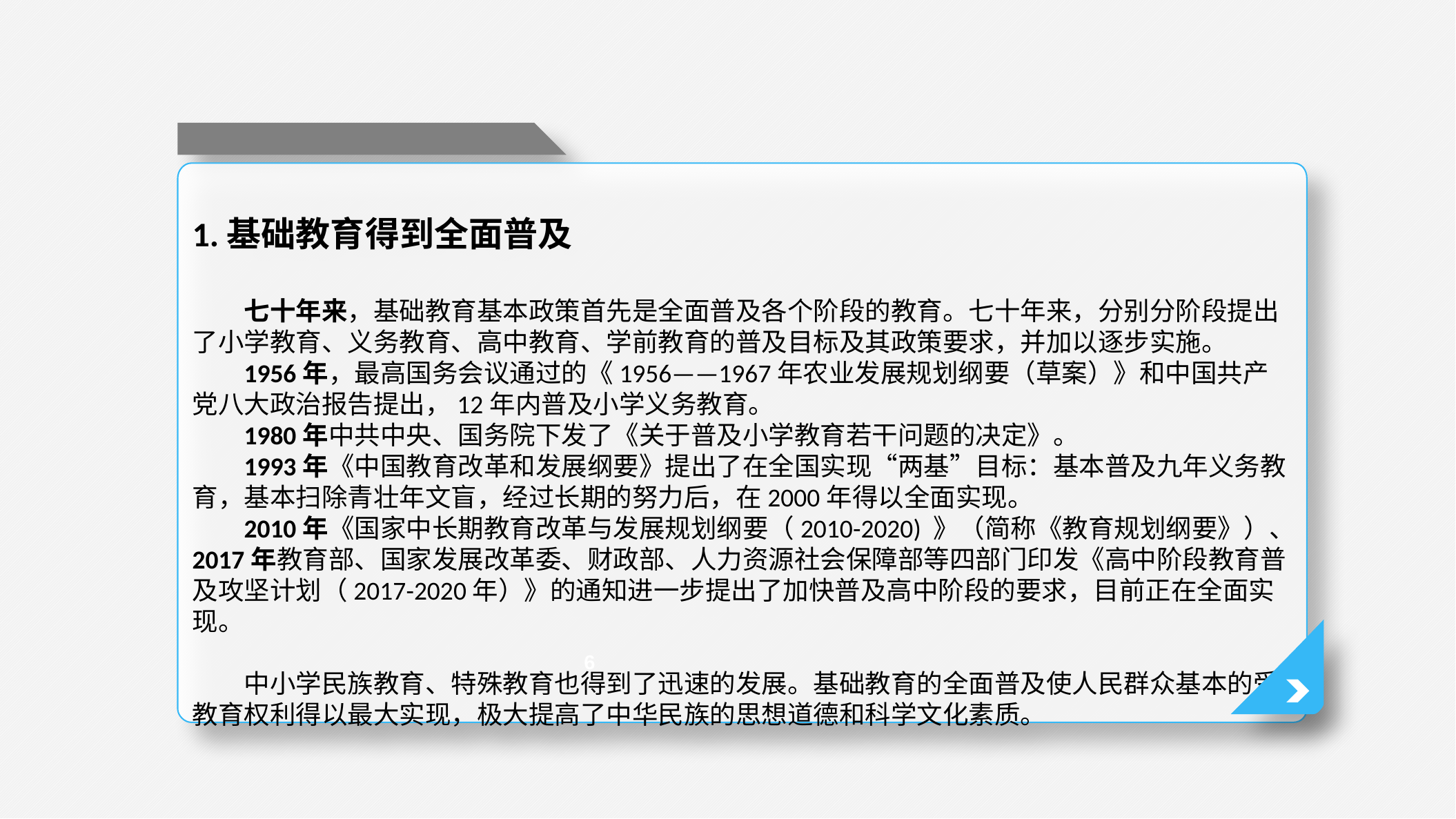

1.基础教育得到全面普及

七十年来，基础教育基本政策首先是全面普及各个阶段的教育。七十年来，分别分阶段提出了小学教育、义务教育、高中教育、学前教育的普及目标及其政策要求，并加以逐步实施。
1956年，最高国务会议通过的《1956——1967年农业发展规划纲要（草案）》和中国共产党八大政治报告提出，12年内普及小学义务教育。
1980年中共中央、国务院下发了《关于普及小学教育若干问题的决定》。
1993年《中国教育改革和发展纲要》提出了在全国实现“两基”目标：基本普及九年义务教育，基本扫除青壮年文盲，经过长期的努力后，在2000年得以全面实现。
2010年《国家中长期教育改革与发展规划纲要（2010-2020) 》（简称《教育规划纲要》）、2017年教育部、国家发展改革委、财政部、人力资源社会保障部等四部门印发《高中阶段教育普及攻坚计划（2017-2020年）》的通知进一步提出了加快普及高中阶段的要求，目前正在全面实现。

中小学民族教育、特殊教育也得到了迅速的发展。基础教育的全面普及使人民群众基本的受教育权利得以最大实现，极大提高了中华民族的思想道德和科学文化素质。

6